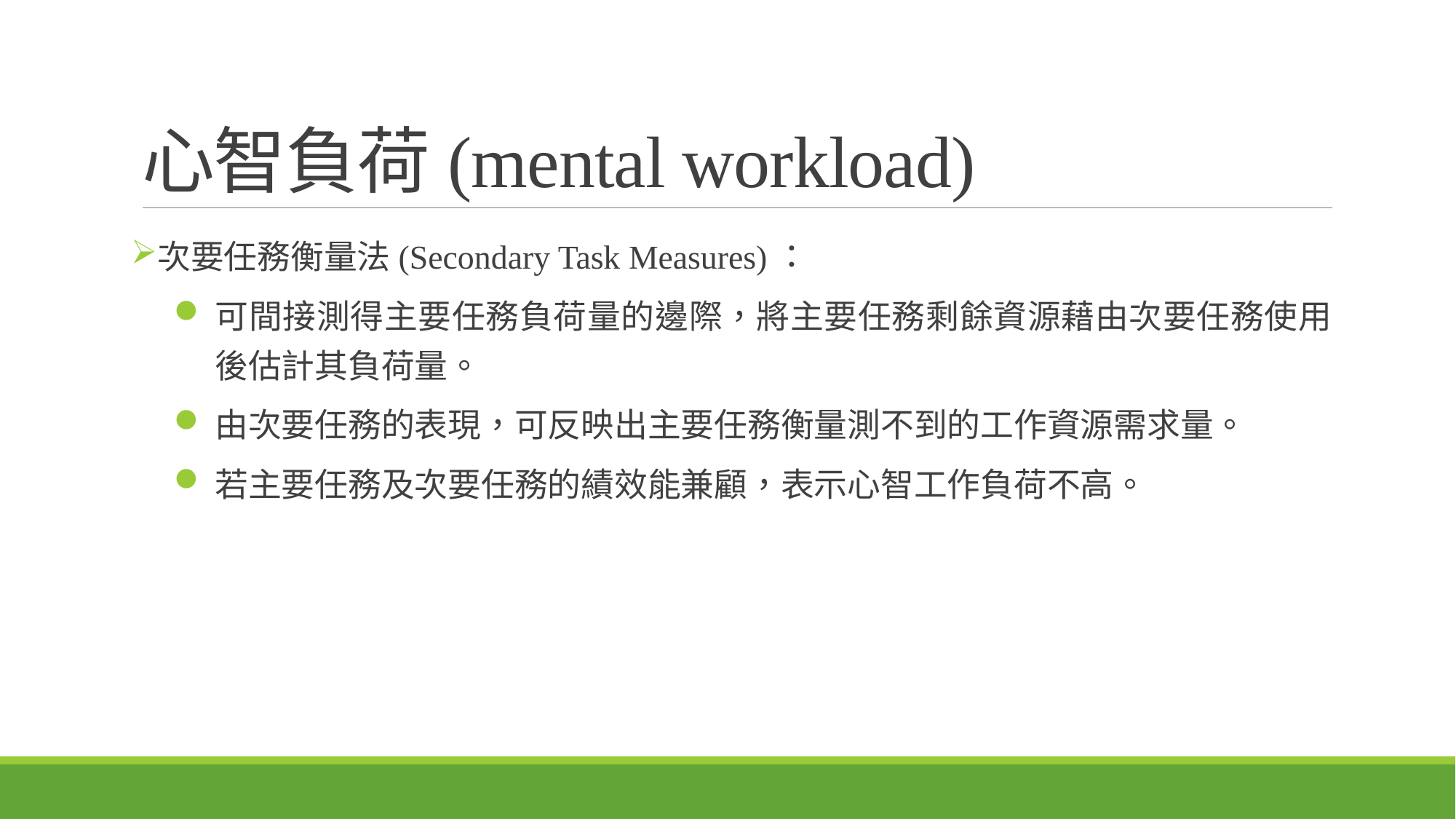

# 心智負荷(mental workload)
次要任務衡量法(Secondary Task Measures)：
可間接測得主要任務負荷量的邊際，將主要任務剩餘資源藉由次要任務使用後估計其負荷量。
由次要任務的表現，可反映出主要任務衡量測不到的工作資源需求量。
若主要任務及次要任務的績效能兼顧，表示心智工作負荷不高。